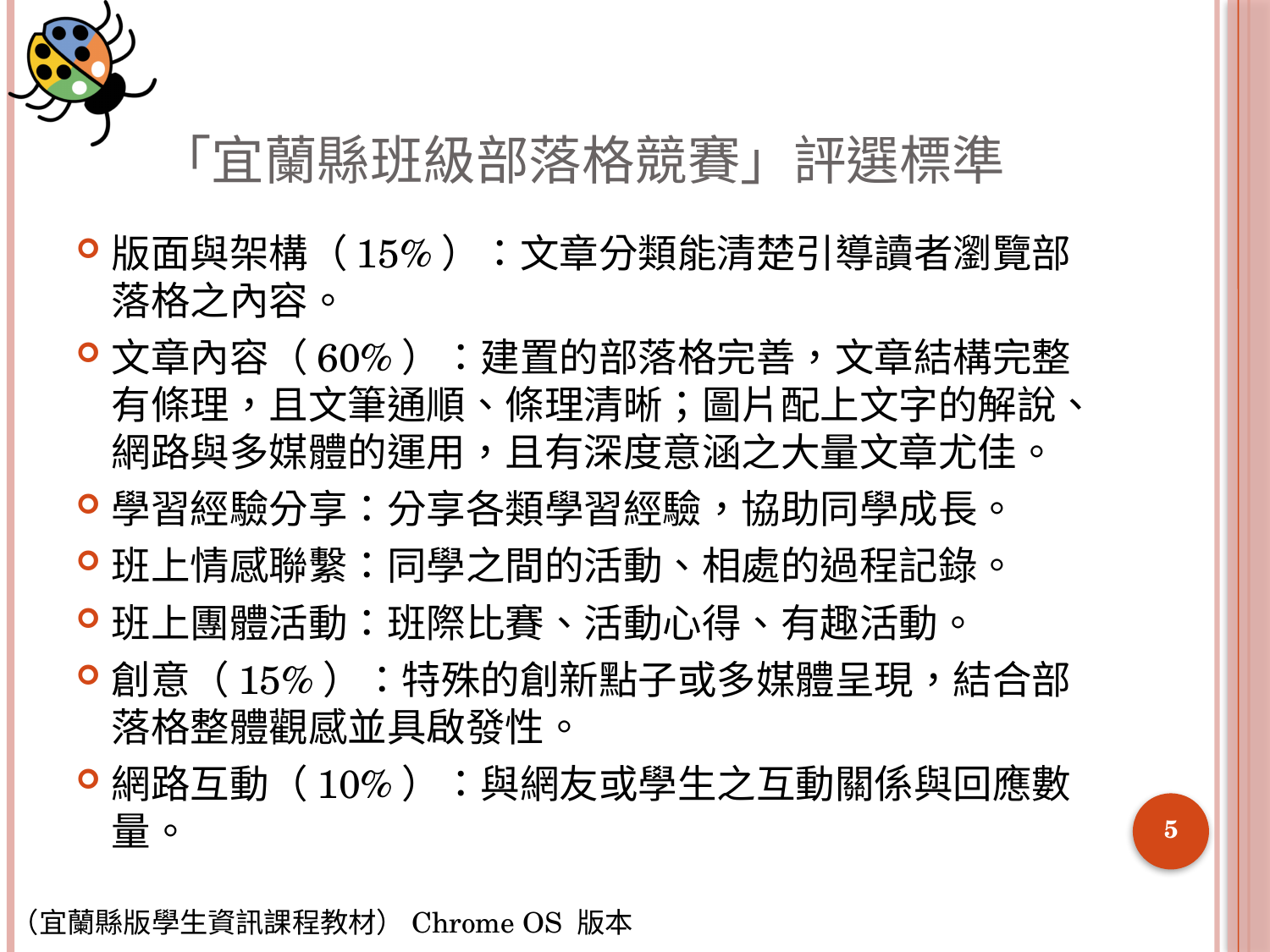

# 「宜蘭縣班級部落格競賽」評選標準
版面與架構（15%）：文章分類能清楚引導讀者瀏覽部落格之內容。
文章內容（60%）：建置的部落格完善，文章結構完整有條理，且文筆通順、條理清晰；圖片配上文字的解說、網路與多媒體的運用，且有深度意涵之大量文章尤佳。
學習經驗分享：分享各類學習經驗，協助同學成長。
班上情感聯繫：同學之間的活動、相處的過程記錄。
班上團體活動：班際比賽、活動心得、有趣活動。
創意（15%）：特殊的創新點子或多媒體呈現，結合部落格整體觀感並具啟發性。
網路互動（10%）：與網友或學生之互動關係與回應數量。

5